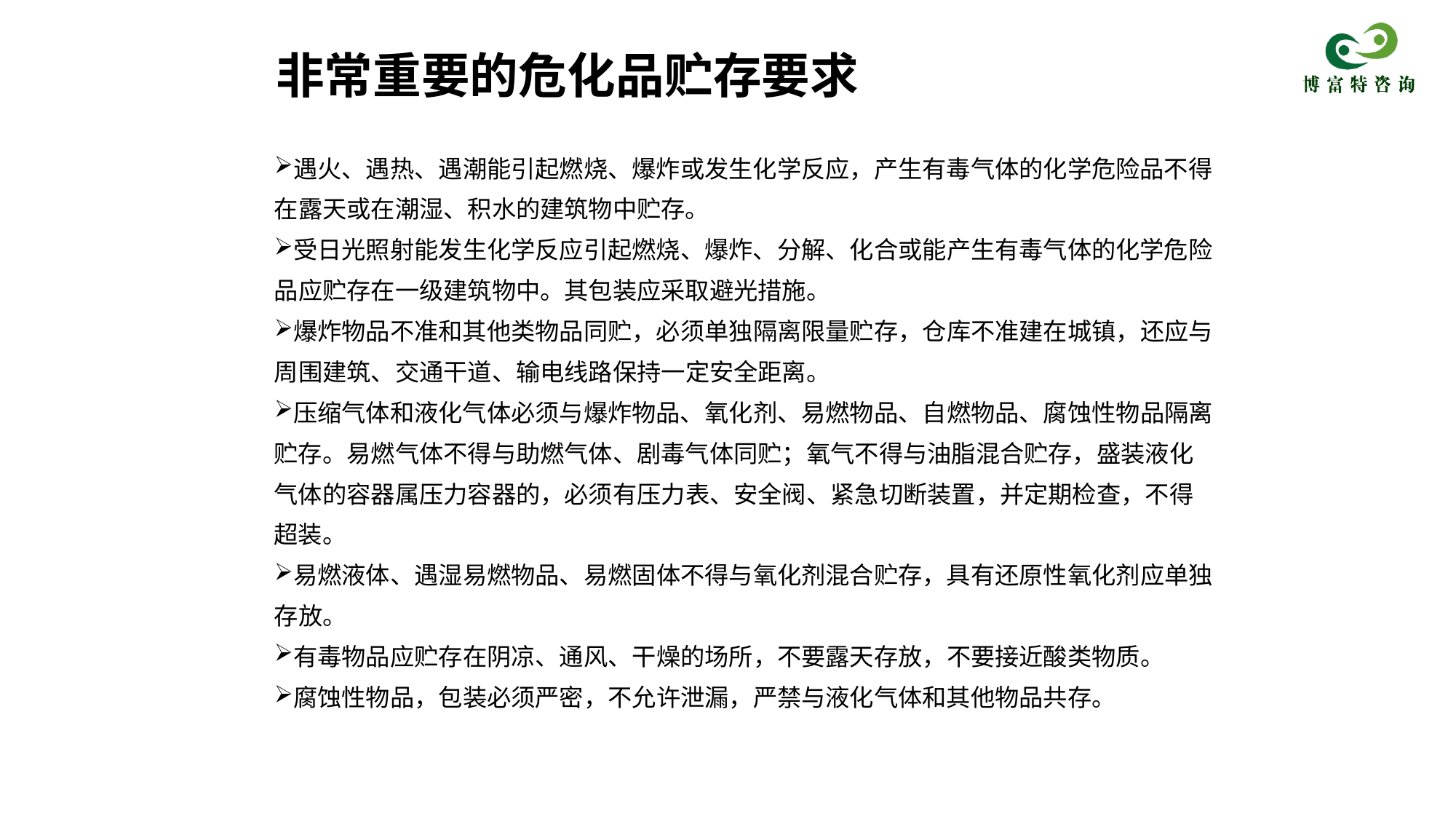

非常重要的危化品贮存要求
遇火、遇热、遇潮能引起燃烧、爆炸或发生化学反应，产生有毒气体的化学危险品不得在露天或在潮湿、积水的建筑物中贮存。
受日光照射能发生化学反应引起燃烧、爆炸、分解、化合或能产生有毒气体的化学危险品应贮存在一级建筑物中。其包装应采取避光措施。
爆炸物品不准和其他类物品同贮，必须单独隔离限量贮存，仓库不准建在城镇，还应与周围建筑、交通干道、输电线路保持一定安全距离。
压缩气体和液化气体必须与爆炸物品、氧化剂、易燃物品、自燃物品、腐蚀性物品隔离贮存。易燃气体不得与助燃气体、剧毒气体同贮；氧气不得与油脂混合贮存，盛装液化气体的容器属压力容器的，必须有压力表、安全阀、紧急切断装置，并定期检查，不得超装。
易燃液体、遇湿易燃物品、易燃固体不得与氧化剂混合贮存，具有还原性氧化剂应单独存放。
有毒物品应贮存在阴凉、通风、干燥的场所，不要露天存放，不要接近酸类物质。
腐蚀性物品，包装必须严密，不允许泄漏，严禁与液化气体和其他物品共存。